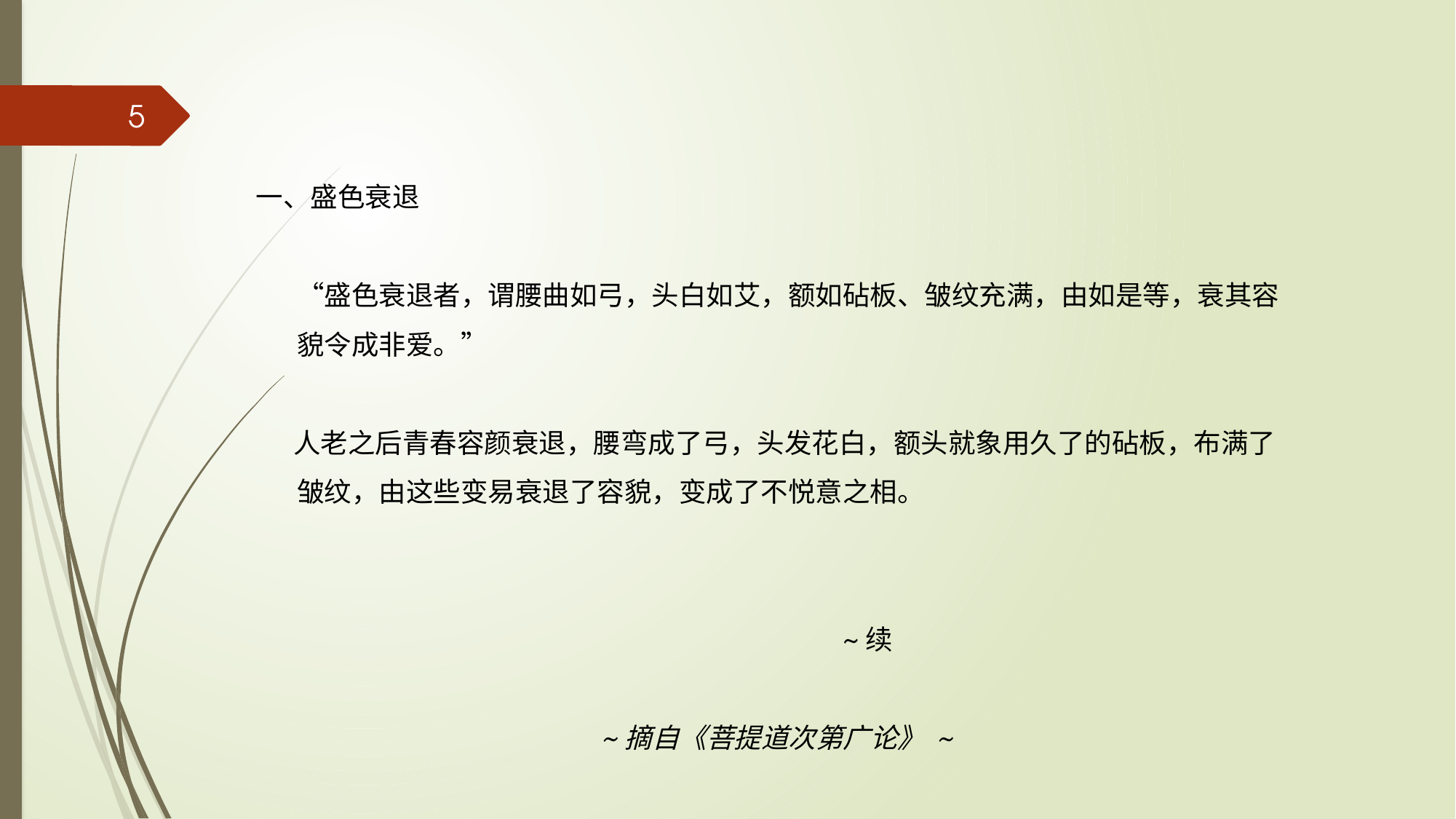

5
一、盛色衰退
“盛色衰退者，谓腰曲如弓，头白如艾，额如砧板、皱纹充满，由如是等，衰其容貌令成非爱。”

     人老之后青春容颜衰退，腰弯成了弓，头发花白，额头就象用久了的砧板，布满了皱纹，由这些变易衰退了容貌，变成了不悦意之相。

															~续

~摘自《菩提道次第广论》 ~